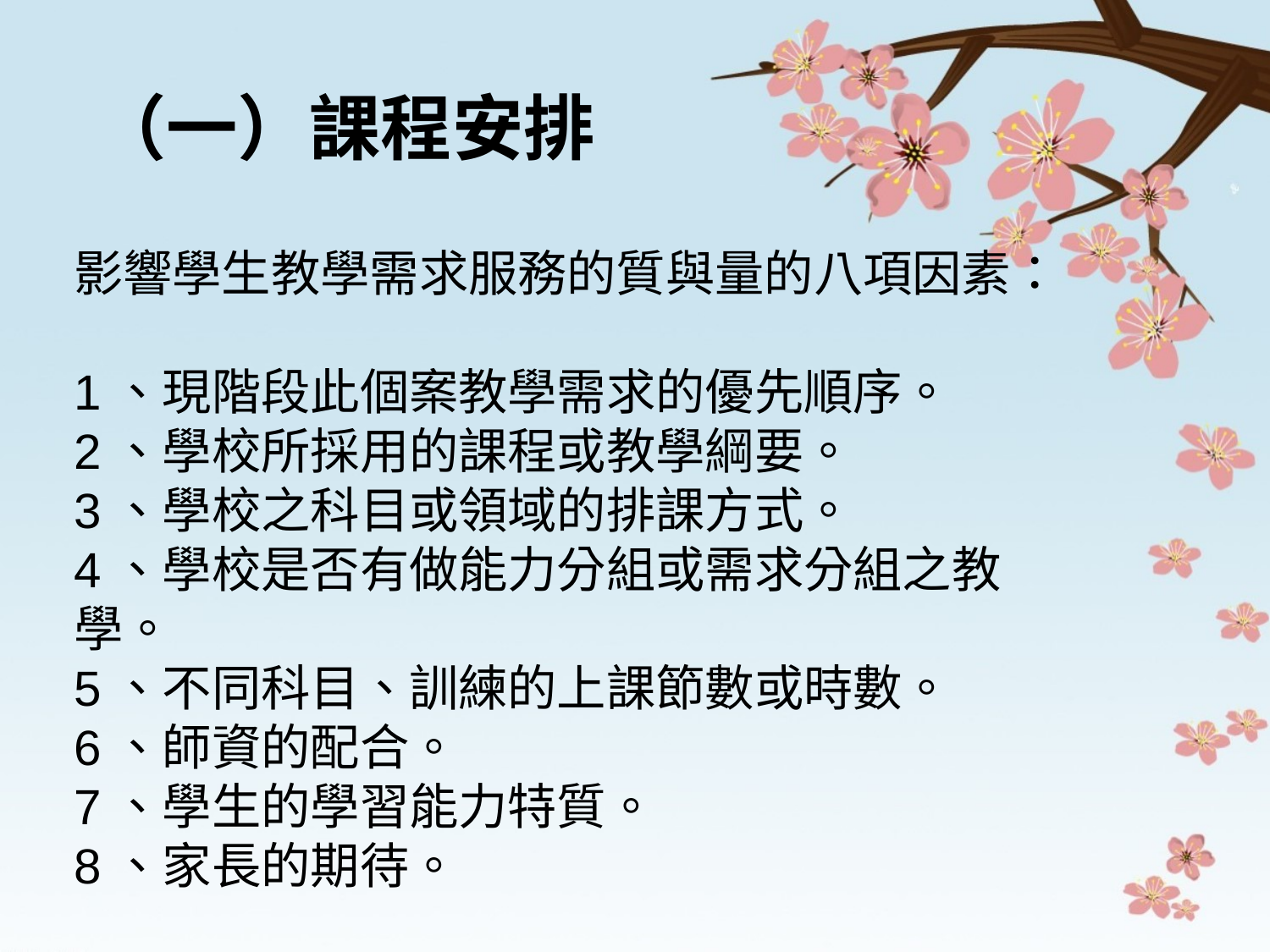

（一）課程安排
影響學生教學需求服務的質與量的八項因素：

1、現階段此個案教學需求的優先順序。
2、學校所採用的課程或教學綱要。
3、學校之科目或領域的排課方式。
4、學校是否有做能力分組或需求分組之教學。
5、不同科目、訓練的上課節數或時數。
6、師資的配合。
7、學生的學習能力特質。
8、家長的期待。